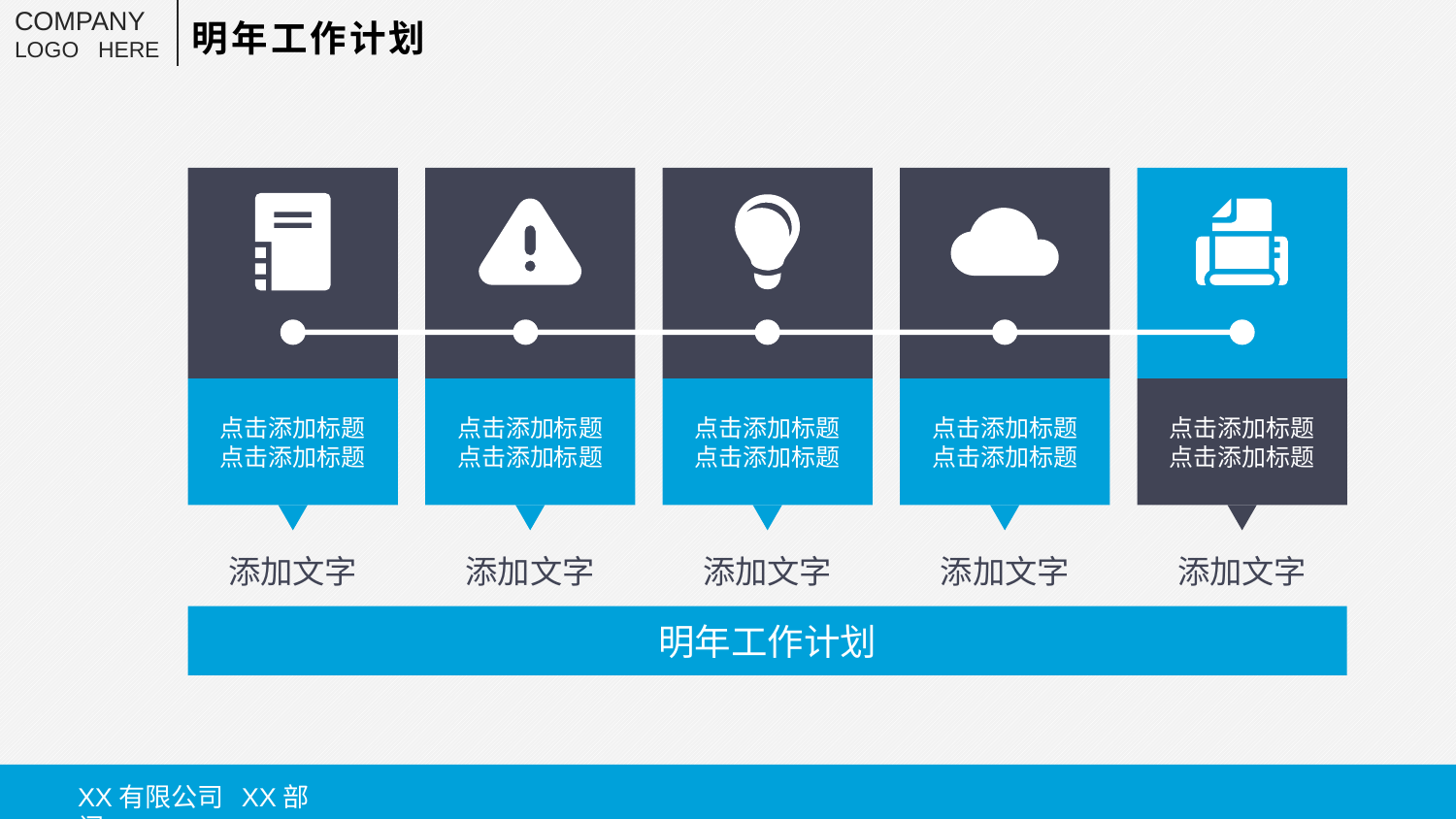

明年工作计划

点击添加标题
点击添加标题
点击添加标题
点击添加标题
点击添加标题
点击添加标题
点击添加标题
点击添加标题
点击添加标题
点击添加标题

添加文字
添加文字
添加文字
添加文字
添加文字
明年工作计划